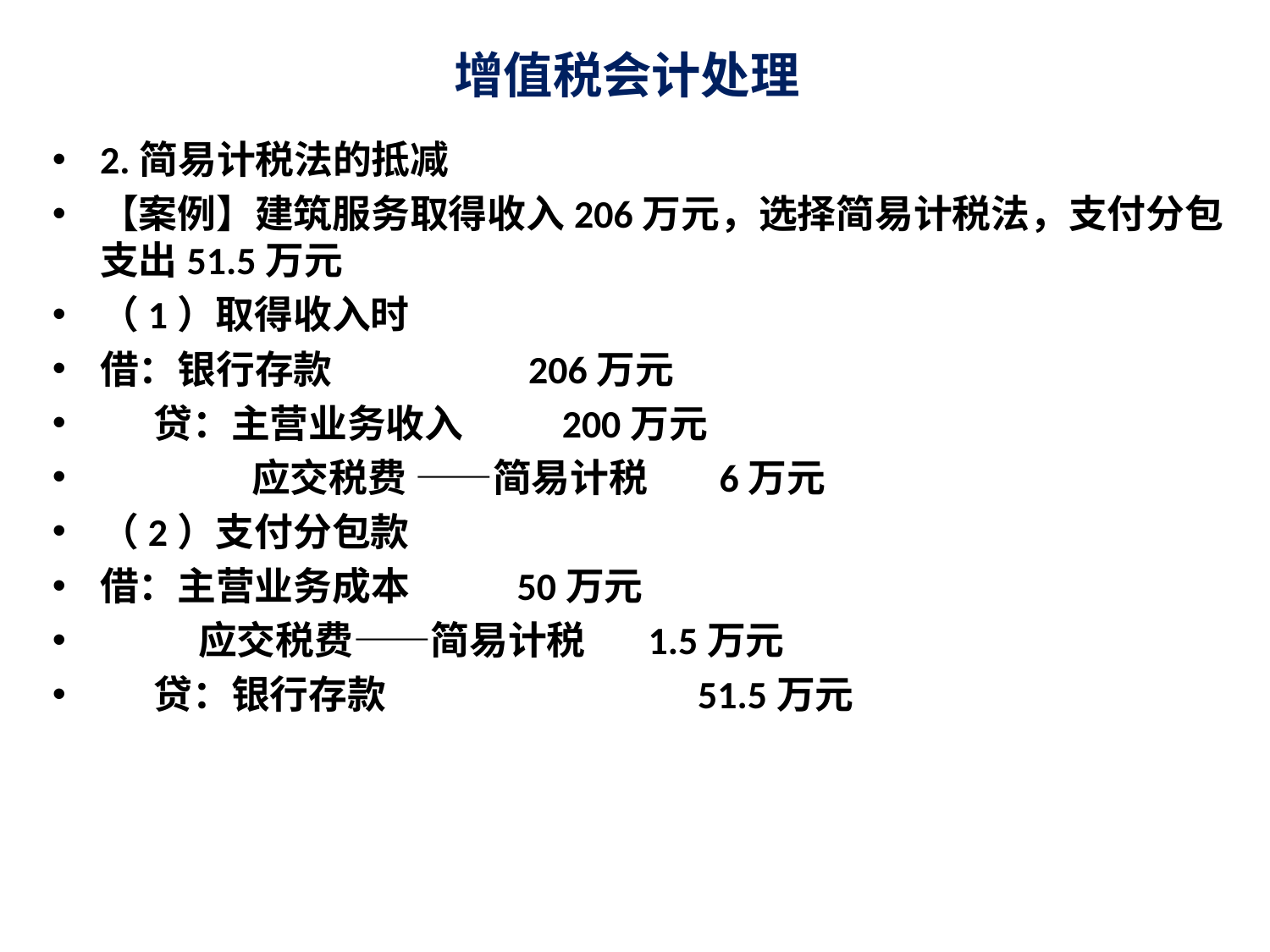

# 增值税会计处理
2.简易计税法的抵减
【案例】建筑服务取得收入206万元，选择简易计税法，支付分包支出51.5万元
（1）取得收入时
借：银行存款                     206万元
     贷：主营业务收入          200万元
                应交税费 ——简易计税       6万元
（2）支付分包款
借：主营业务成本           50万元
          应交税费——简易计税      1.5万元
     贷：银行存款                                  51.5万元